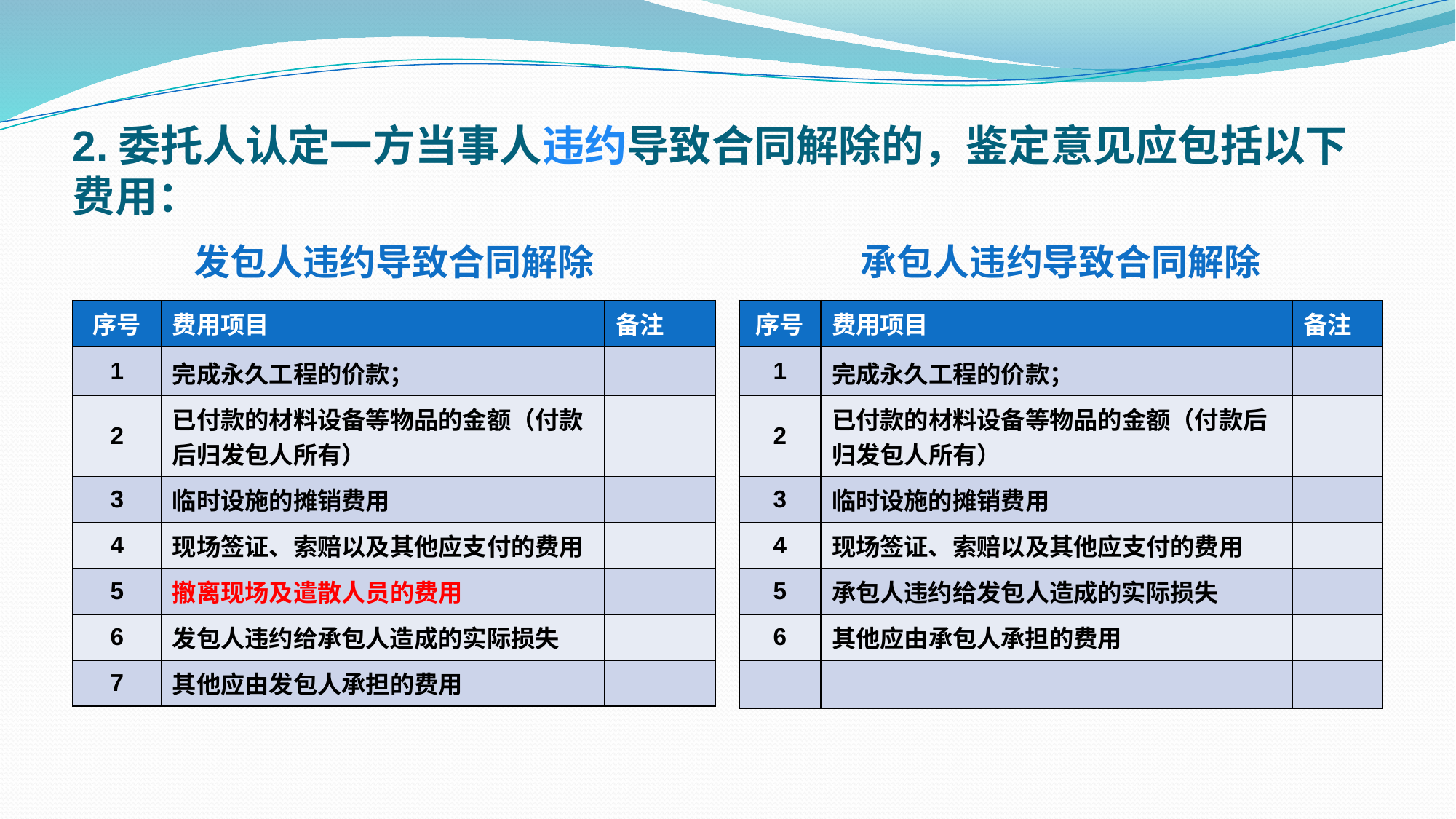

# 2.委托人认定一方当事人违约导致合同解除的，鉴定意见应包括以下费用：
发包人违约导致合同解除
承包人违约导致合同解除
| 序号 | 费用项目 | 备注 |
| --- | --- | --- |
| 1 | 完成永久工程的价款； |  |
| 2 | 已付款的材料设备等物品的金额（付款后归发包人所有） |  |
| 3 | 临时设施的摊销费用 |  |
| 4 | 现场签证、索赔以及其他应支付的费用 |  |
| 5 | 撤离现场及遣散人员的费用 |  |
| 6 | 发包人违约给承包人造成的实际损失 |  |
| 7 | 其他应由发包人承担的费用 |  |
| 序号 | 费用项目 | 备注 |
| --- | --- | --- |
| 1 | 完成永久工程的价款； |  |
| 2 | 已付款的材料设备等物品的金额（付款后归发包人所有） |  |
| 3 | 临时设施的摊销费用 |  |
| 4 | 现场签证、索赔以及其他应支付的费用 |  |
| 5 | 承包人违约给发包人造成的实际损失 |  |
| 6 | 其他应由承包人承担的费用 |  |
|  |  |  |